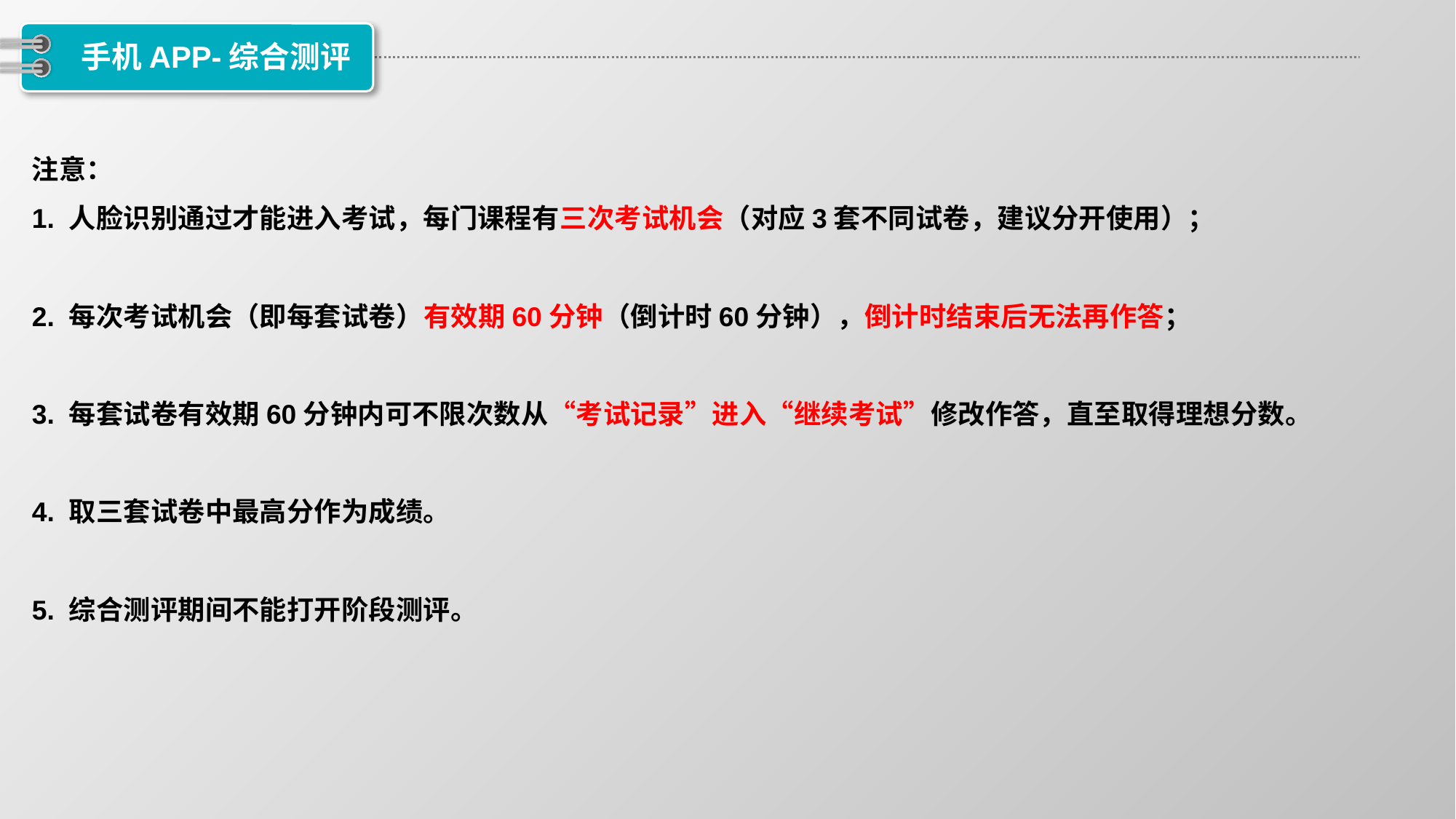

# 手机APP-综合测评
注意：
1. 人脸识别通过才能进入考试，每门课程有三次考试机会（对应3套不同试卷，建议分开使用）；

2. 每次考试机会（即每套试卷）有效期60分钟（倒计时60分钟），倒计时结束后无法再作答；

3. 每套试卷有效期60分钟内可不限次数从“考试记录”进入“继续考试”修改作答，直至取得理想分数。

4. 取三套试卷中最高分作为成绩。

5. 综合测评期间不能打开阶段测评。